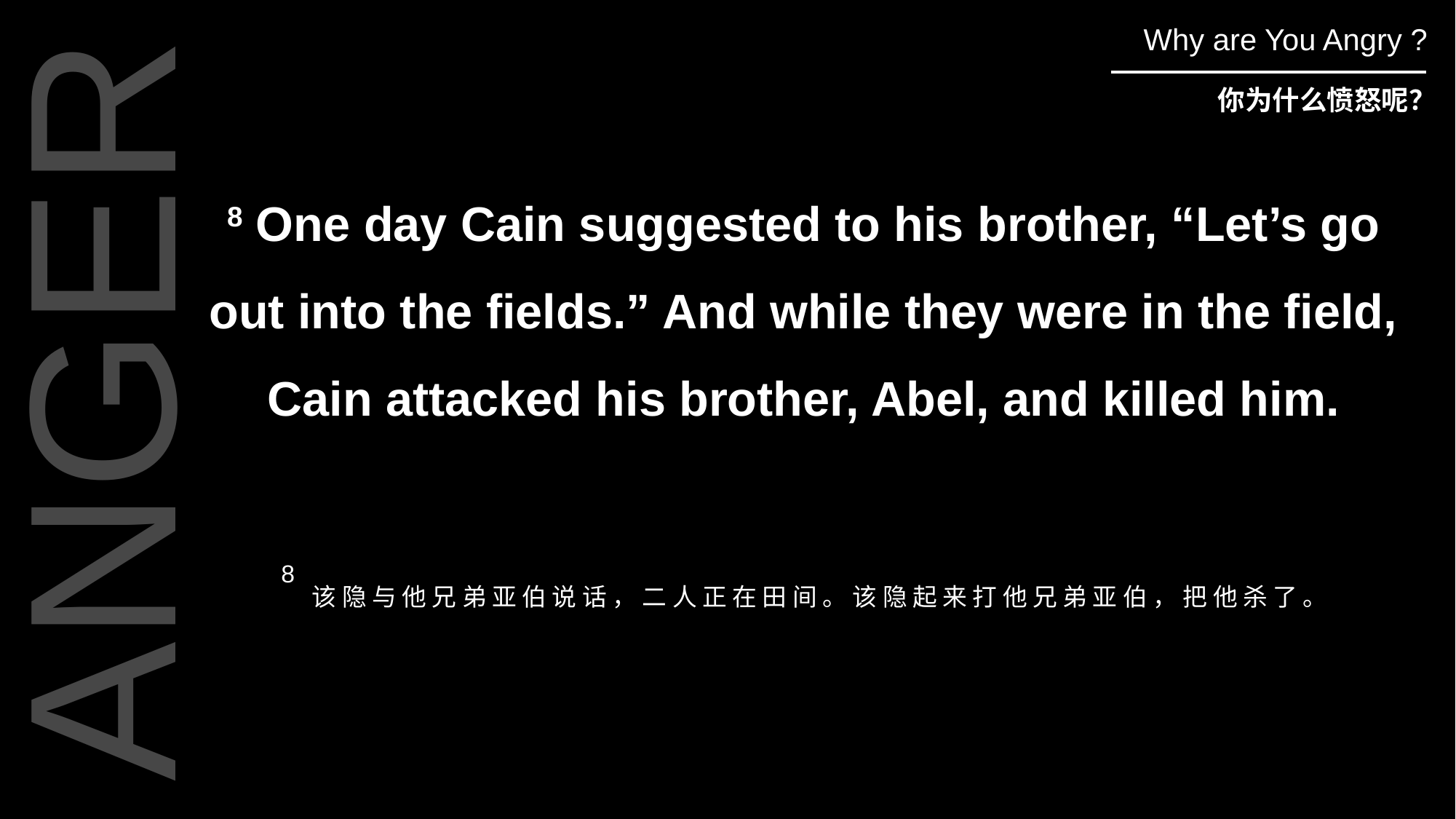

Why are You Angry ?
你为什么愤怒呢？
8 One day Cain suggested to his brother, “Let’s go out into the fields.” And while they were in the field, Cain attacked his brother, Abel, and killed him.
ANGER
8 该 隐 与 他 兄 弟 亚 伯 说 话 ， 二 人 正 在 田 间 。 该 隐 起 来 打 他 兄 弟 亚 伯 ， 把 他 杀 了 。